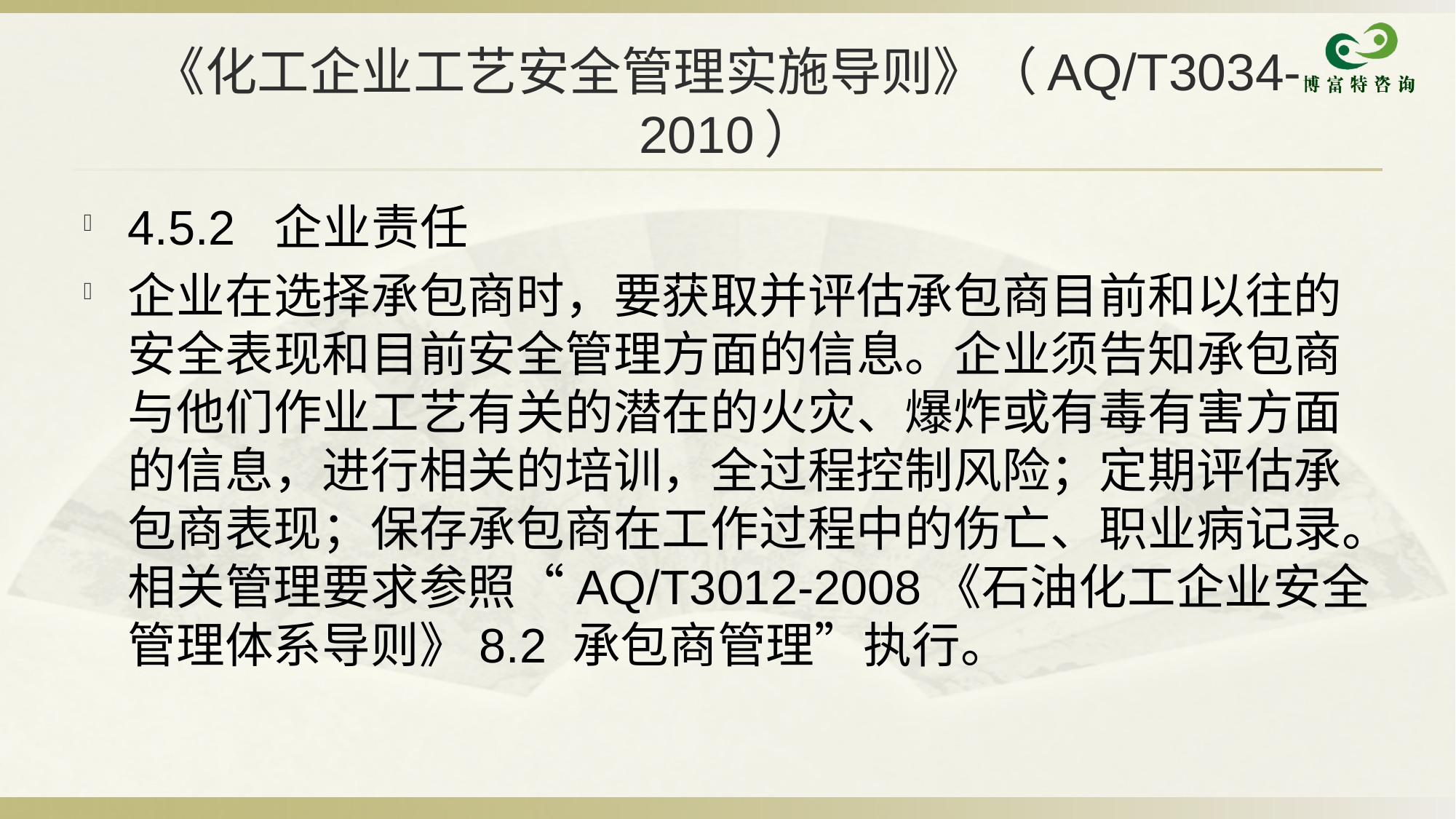

# 《化工企业工艺安全管理实施导则》（AQ/T3034-2010）
4.5.2  企业责任
企业在选择承包商时，要获取并评估承包商目前和以往的安全表现和目前安全管理方面的信息。企业须告知承包商与他们作业工艺有关的潜在的火灾、爆炸或有毒有害方面的信息，进行相关的培训，全过程控制风险；定期评估承包商表现；保存承包商在工作过程中的伤亡、职业病记录。相关管理要求参照“AQ/T3012-2008《石油化工企业安全管理体系导则》8.2 承包商管理”执行。